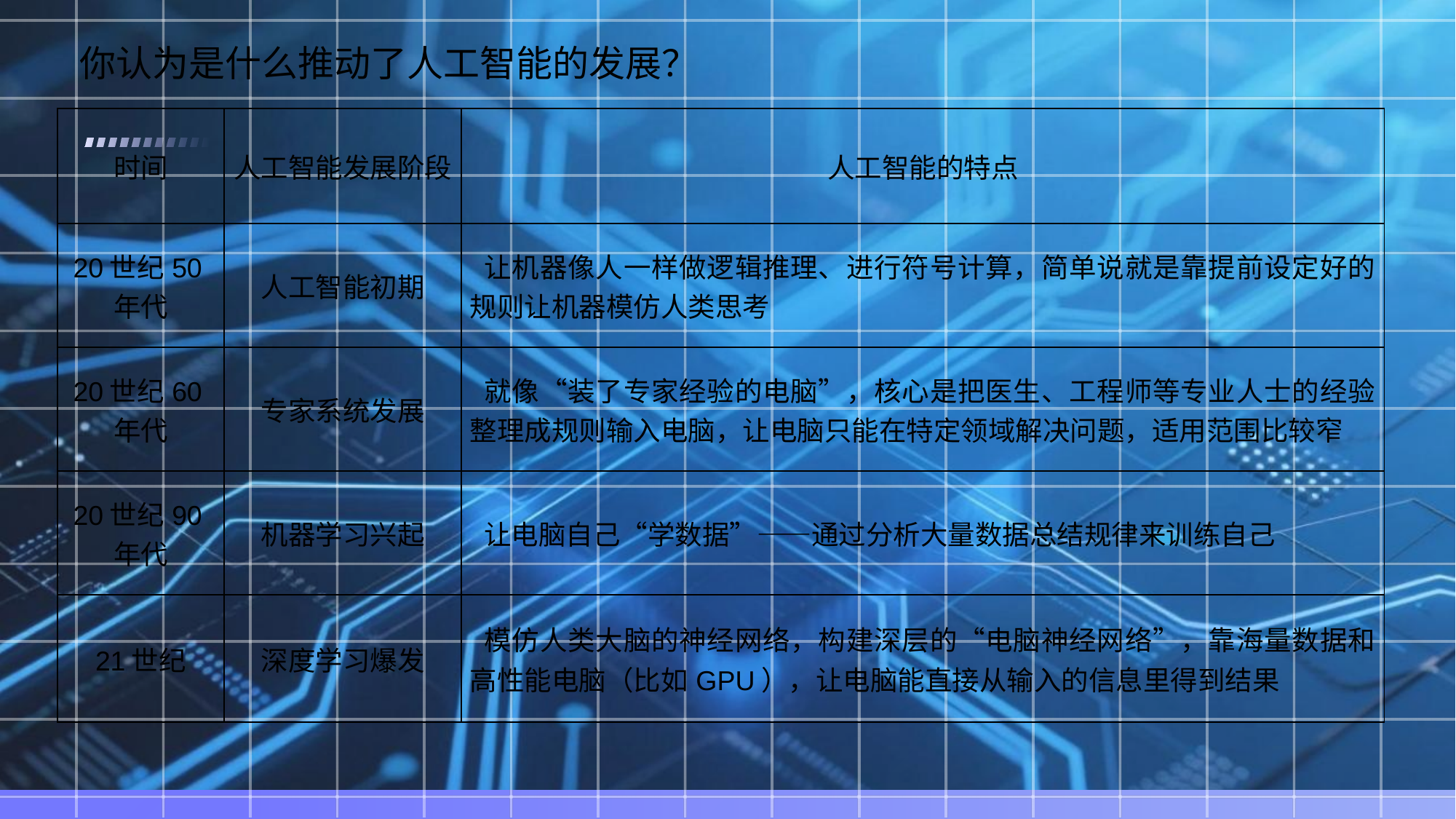

你认为是什么推动了人工智能的发展？
| 时间 | 人工智能发展阶段 | 人工智能的特点 |
| --- | --- | --- |
| 20世纪50年代 | 人工智能初期 | 让机器像人一样做逻辑推理、进行符号计算，简单说就是靠提前设定好的规则让机器模仿人类思考 |
| 20世纪60年代 | 专家系统发展 | 就像“装了专家经验的电脑”，核心是把医生、工程师等专业人士的经验整理成规则输入电脑，让电脑只能在特定领域解决问题，适用范围比较窄 |
| 20世纪90年代 | 机器学习兴起 | 让电脑自己“学数据”——通过分析大量数据总结规律来训练自己 |
| 21世纪 | 深度学习爆发 | 模仿人类大脑的神经网络，构建深层的“电脑神经网络”，靠海量数据和高性能电脑（比如GPU），让电脑能直接从输入的信息里得到结果 |